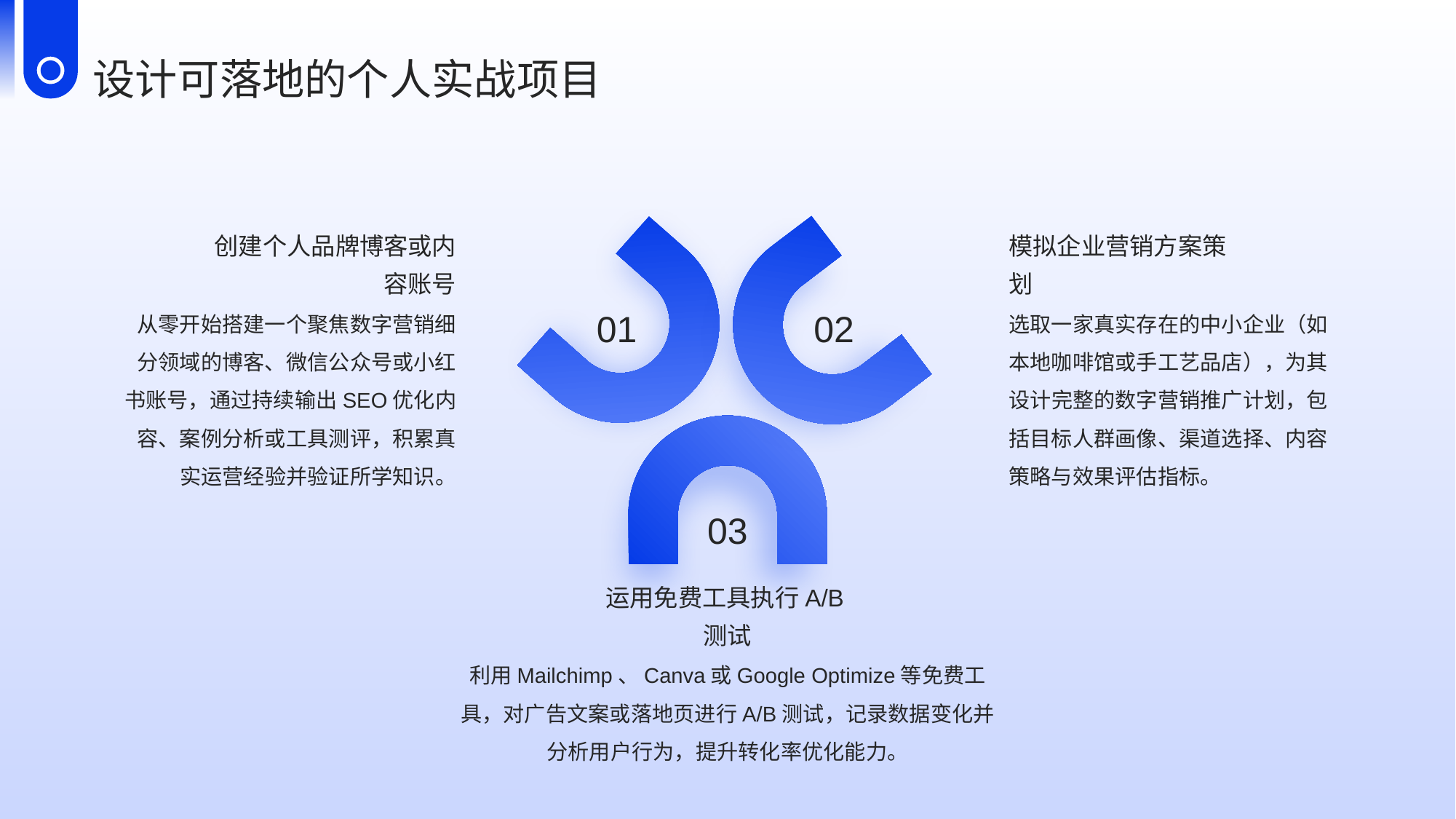

设计可落地的个人实战项目

创建个人品牌博客或内容账号
模拟企业营销方案策划

01
02
从零开始搭建一个聚焦数字营销细分领域的博客、微信公众号或小红书账号，通过持续输出SEO优化内容、案例分析或工具测评，积累真实运营经验并验证所学知识。
选取一家真实存在的中小企业（如本地咖啡馆或手工艺品店），为其设计完整的数字营销推广计划，包括目标人群画像、渠道选择、内容策略与效果评估指标。

03
运用免费工具执行A/B测试
利用Mailchimp、Canva或Google Optimize等免费工具，对广告文案或落地页进行A/B测试，记录数据变化并分析用户行为，提升转化率优化能力。